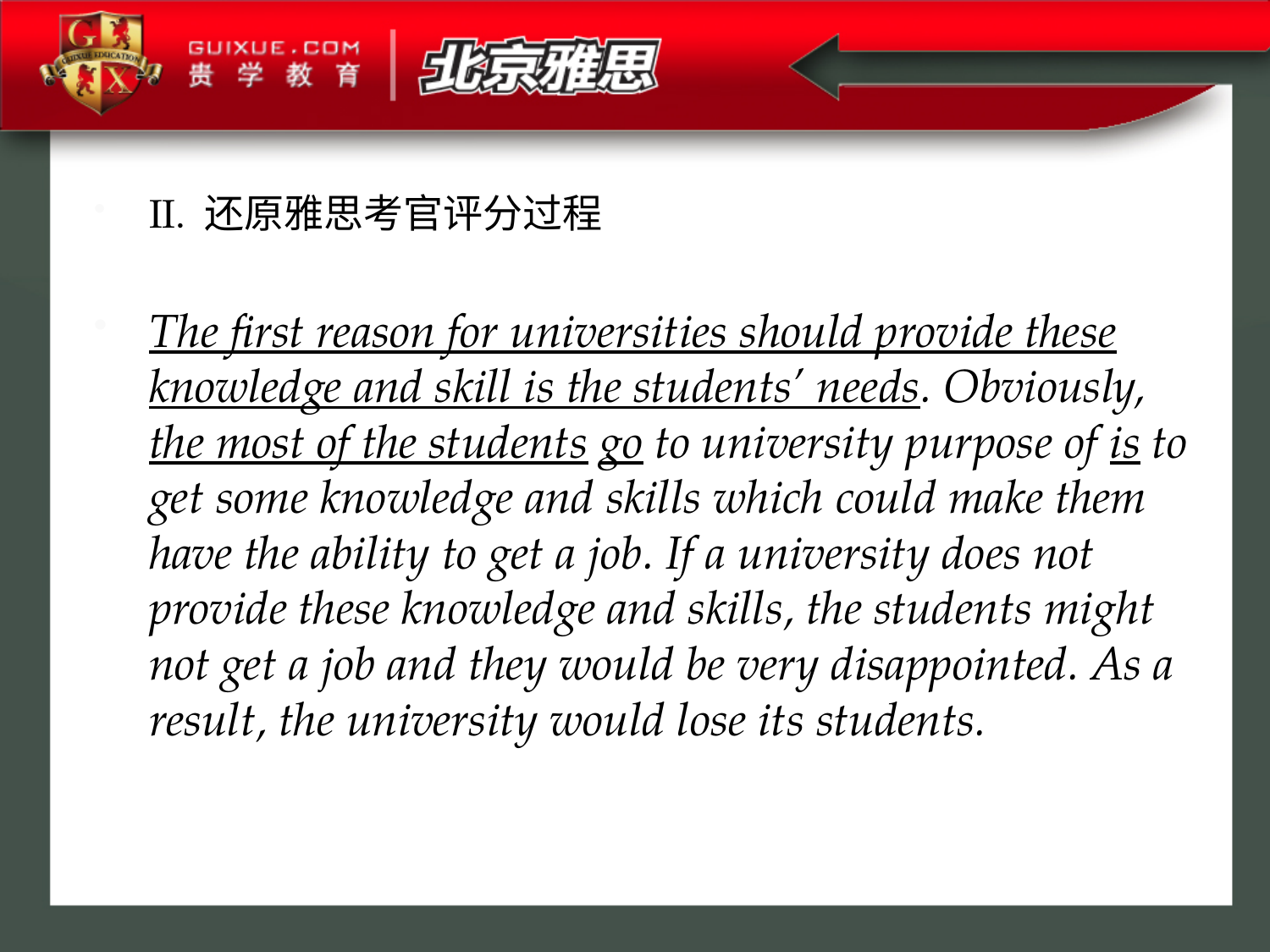

II. 还原雅思考官评分过程

The first reason for universities should provide these knowledge and skill is the students’ needs. Obviously, the most of the students go to university purpose of is to get some knowledge and skills which could make them have the ability to get a job. If a university does not provide these knowledge and skills, the students might not get a job and they would be very disappointed. As a result, the university would lose its students.